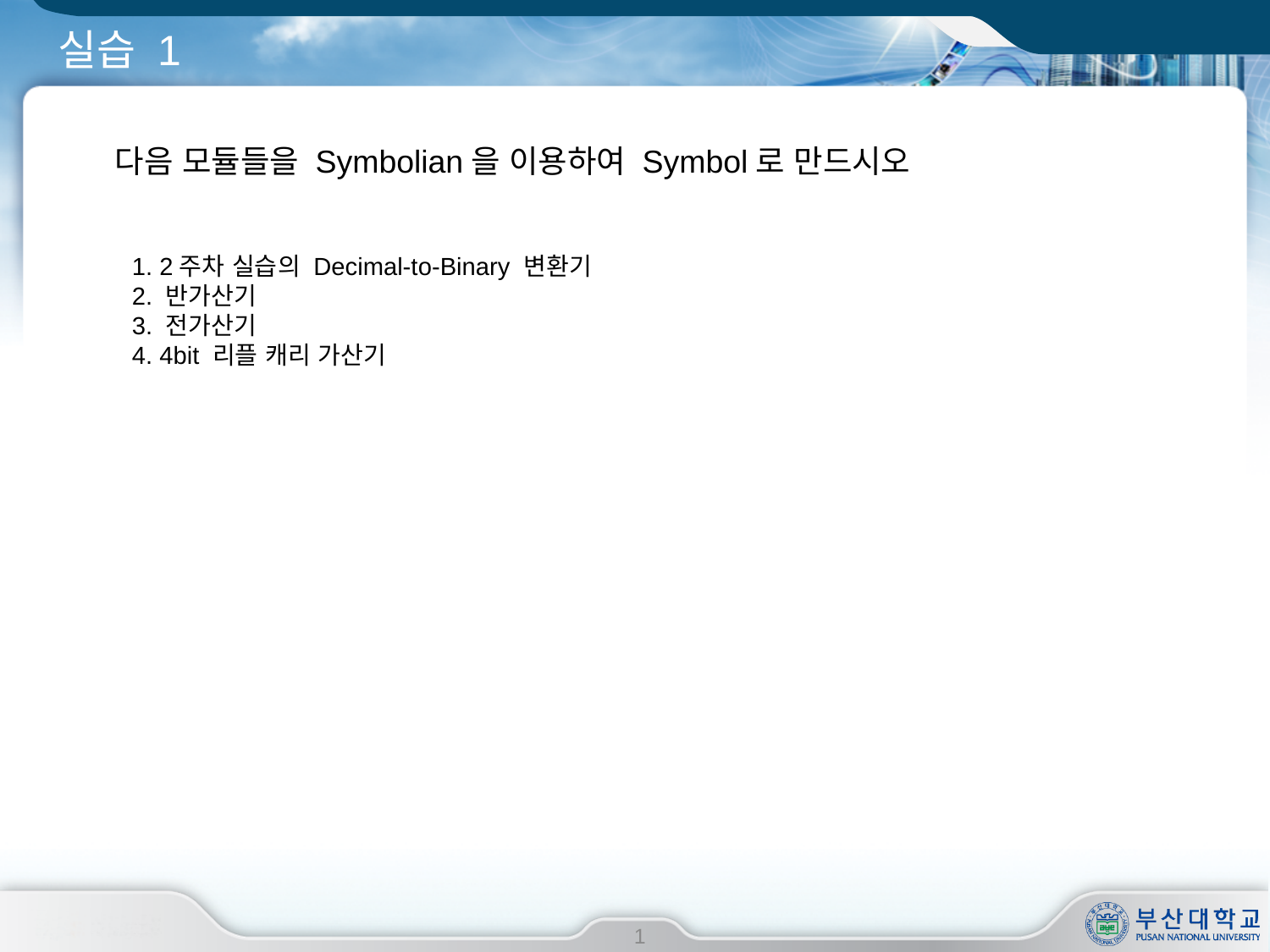

# 실습 1
다음 모듈들을 Symbolian을 이용하여 Symbol로 만드시오
1. 2주차 실습의 Decimal-to-Binary 변환기
2. 반가산기
3. 전가산기
4. 4bit 리플 캐리 가산기
1